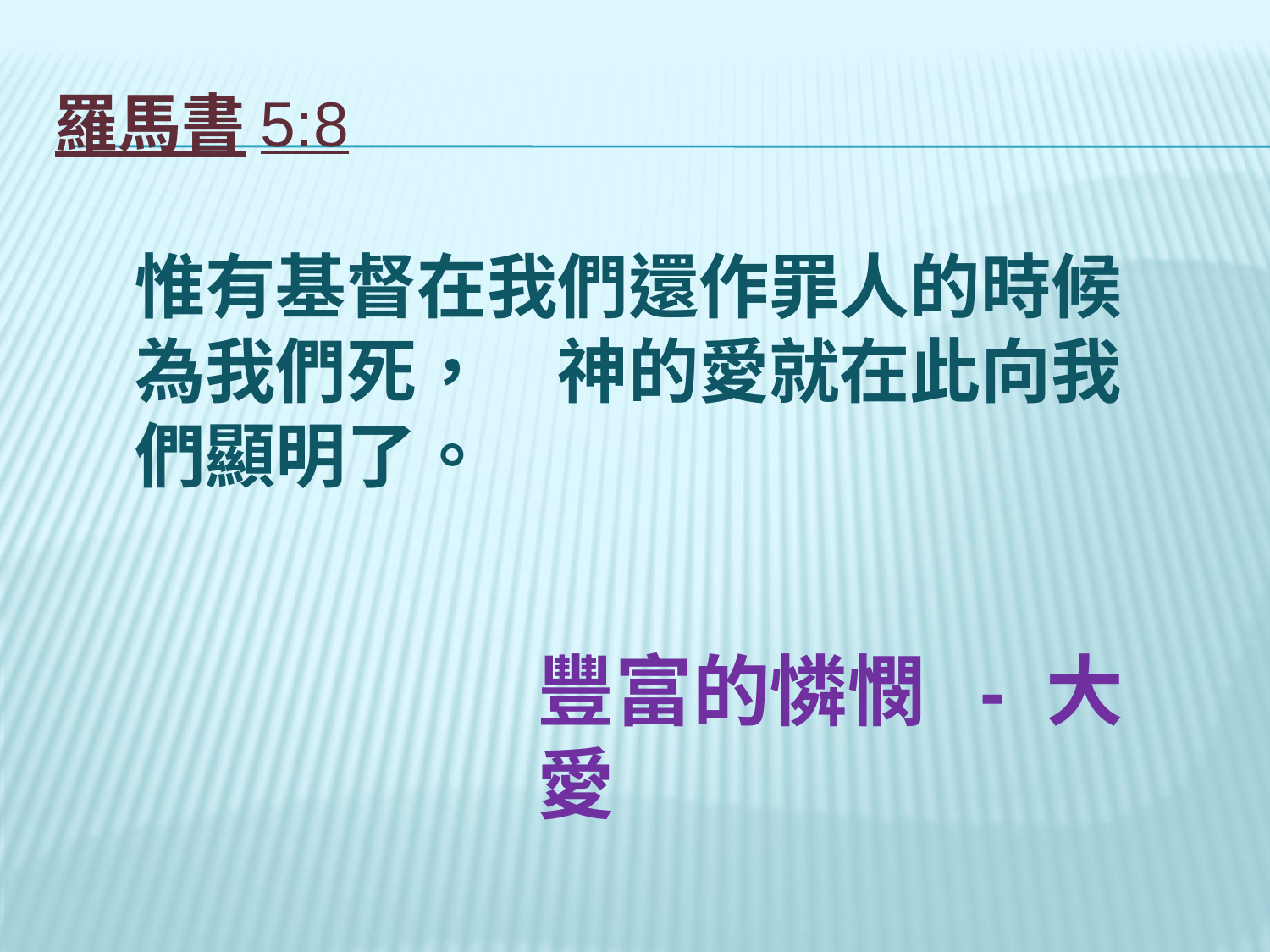

# 羅馬書5:8
	惟有基督在我們還作罪人的時候為我們死，　神的愛就在此向我們顯明了。
豐富的憐憫  - 大愛